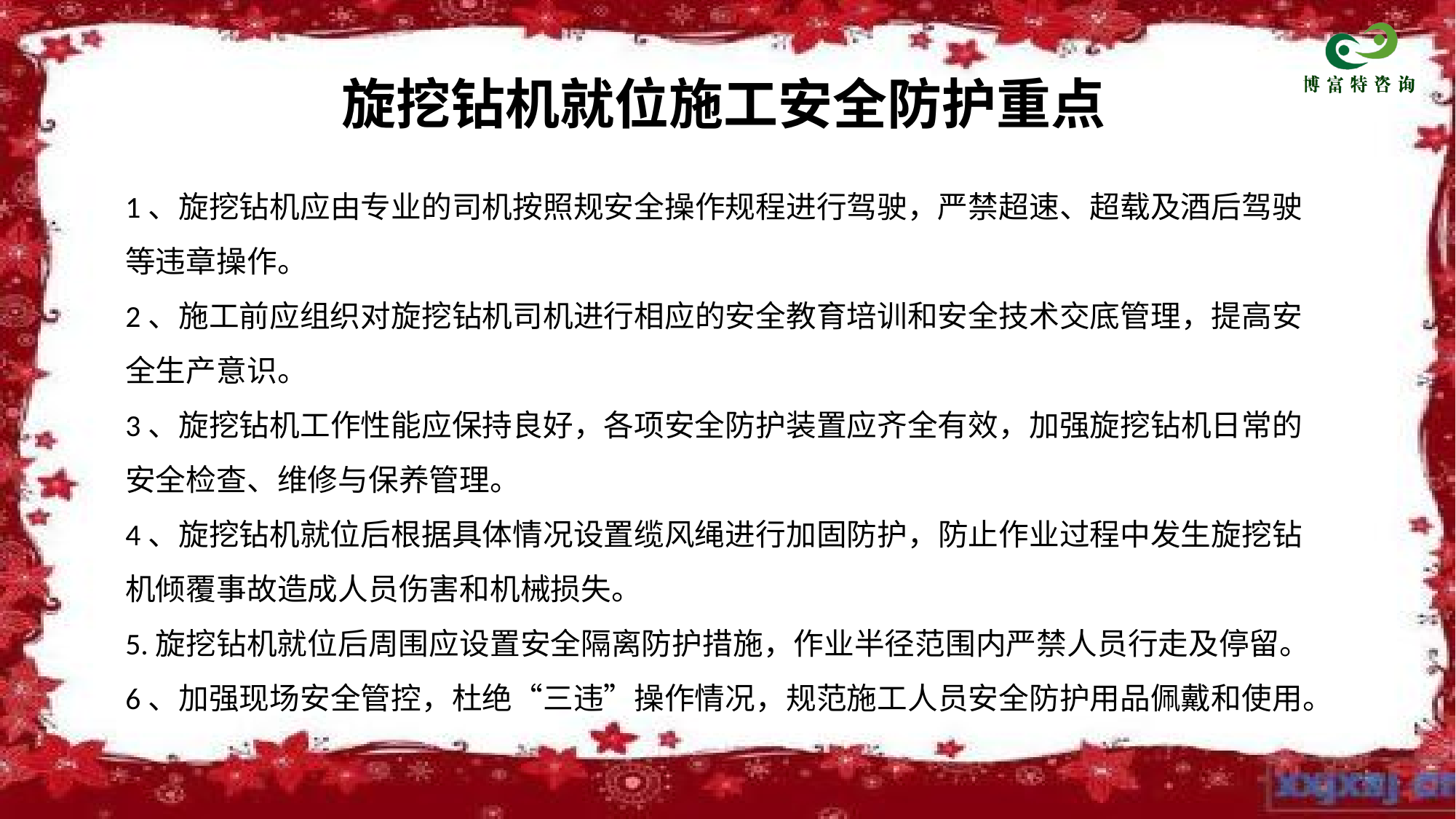

旋挖钻机就位施工安全防护重点
1、旋挖钻机应由专业的司机按照规安全操作规程进行驾驶，严禁超速、超载及酒后驾驶等违章操作。
2、施工前应组织对旋挖钻机司机进行相应的安全教育培训和安全技术交底管理，提高安全生产意识。
3、旋挖钻机工作性能应保持良好，各项安全防护装置应齐全有效，加强旋挖钻机日常的安全检查、维修与保养管理。
4、旋挖钻机就位后根据具体情况设置缆风绳进行加固防护，防止作业过程中发生旋挖钻机倾覆事故造成人员伤害和机械损失。
5.旋挖钻机就位后周围应设置安全隔离防护措施，作业半径范围内严禁人员行走及停留。
6、加强现场安全管控，杜绝“三违”操作情况，规范施工人员安全防护用品佩戴和使用。